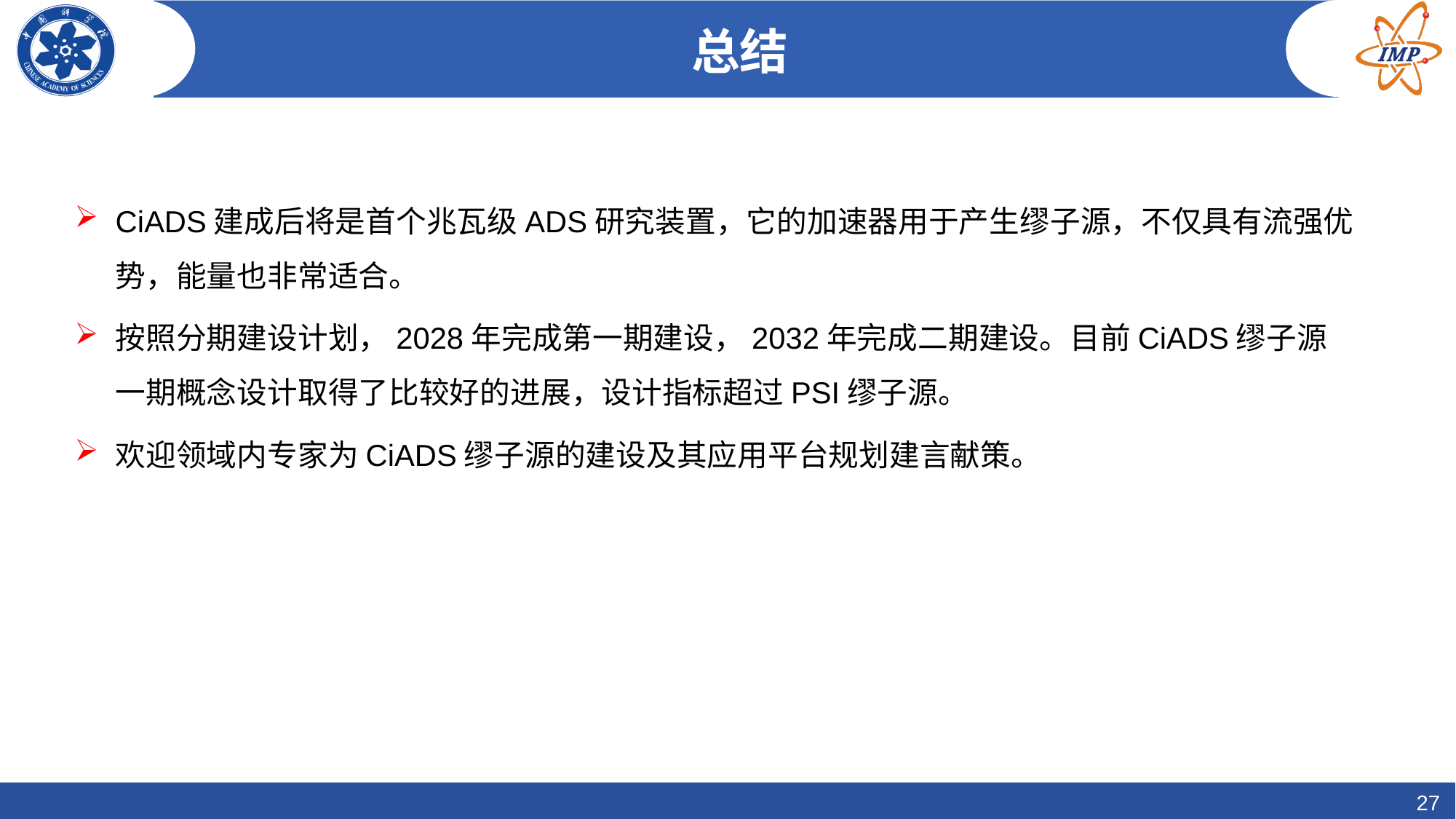

总结
CiADS建成后将是首个兆瓦级ADS研究装置，它的加速器用于产生缪子源，不仅具有流强优势，能量也非常适合。
按照分期建设计划，2028年完成第一期建设，2032年完成二期建设。目前CiADS缪子源一期概念设计取得了比较好的进展，设计指标超过PSI缪子源。
欢迎领域内专家为CiADS缪子源的建设及其应用平台规划建言献策。